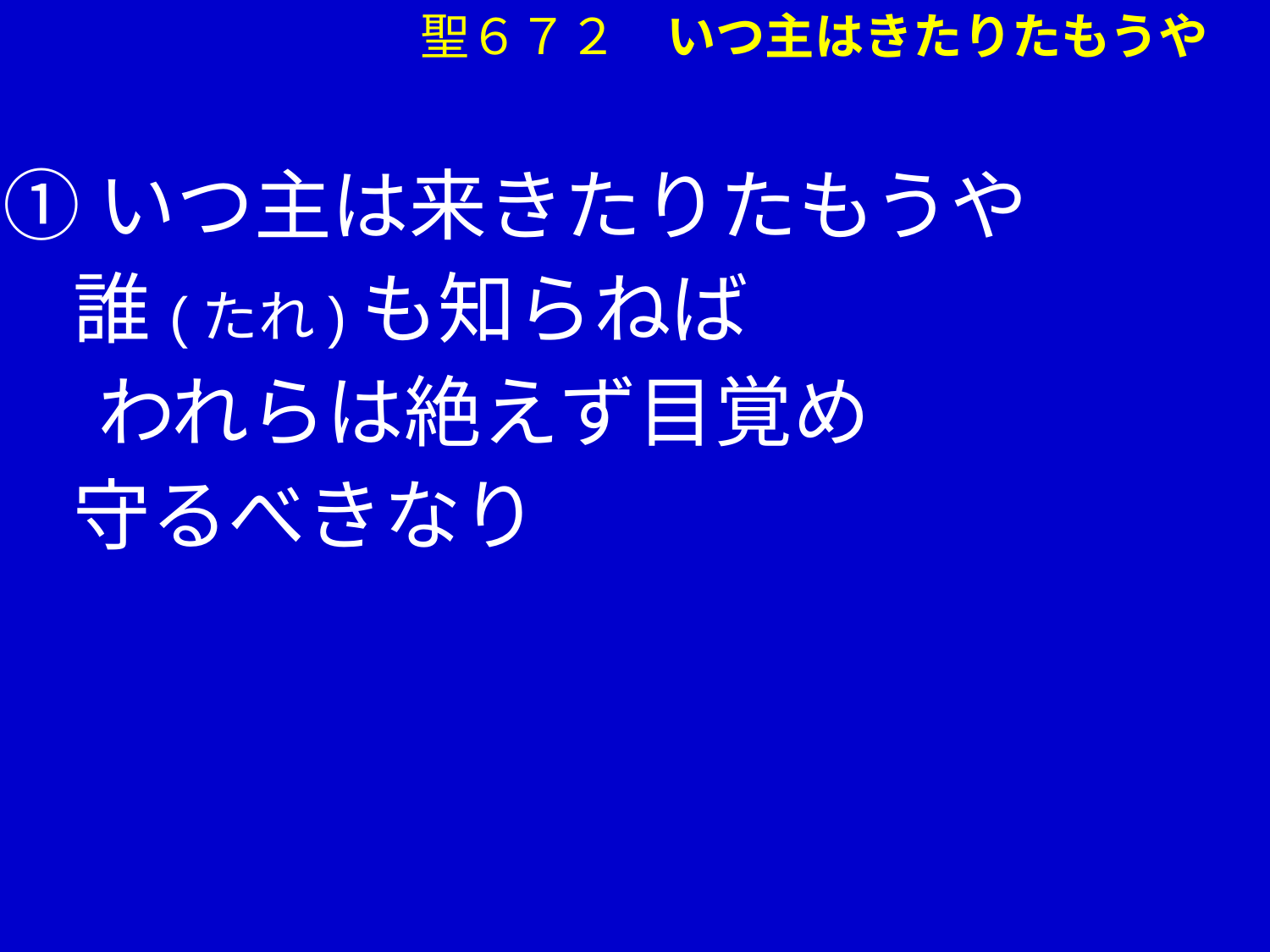

聖６７２　いつ主はきたりたもうや
①いつ主は来きたりたもうや
   誰(たれ)も知らねば
　 われらは絶えず目覚め
   守るべきなり